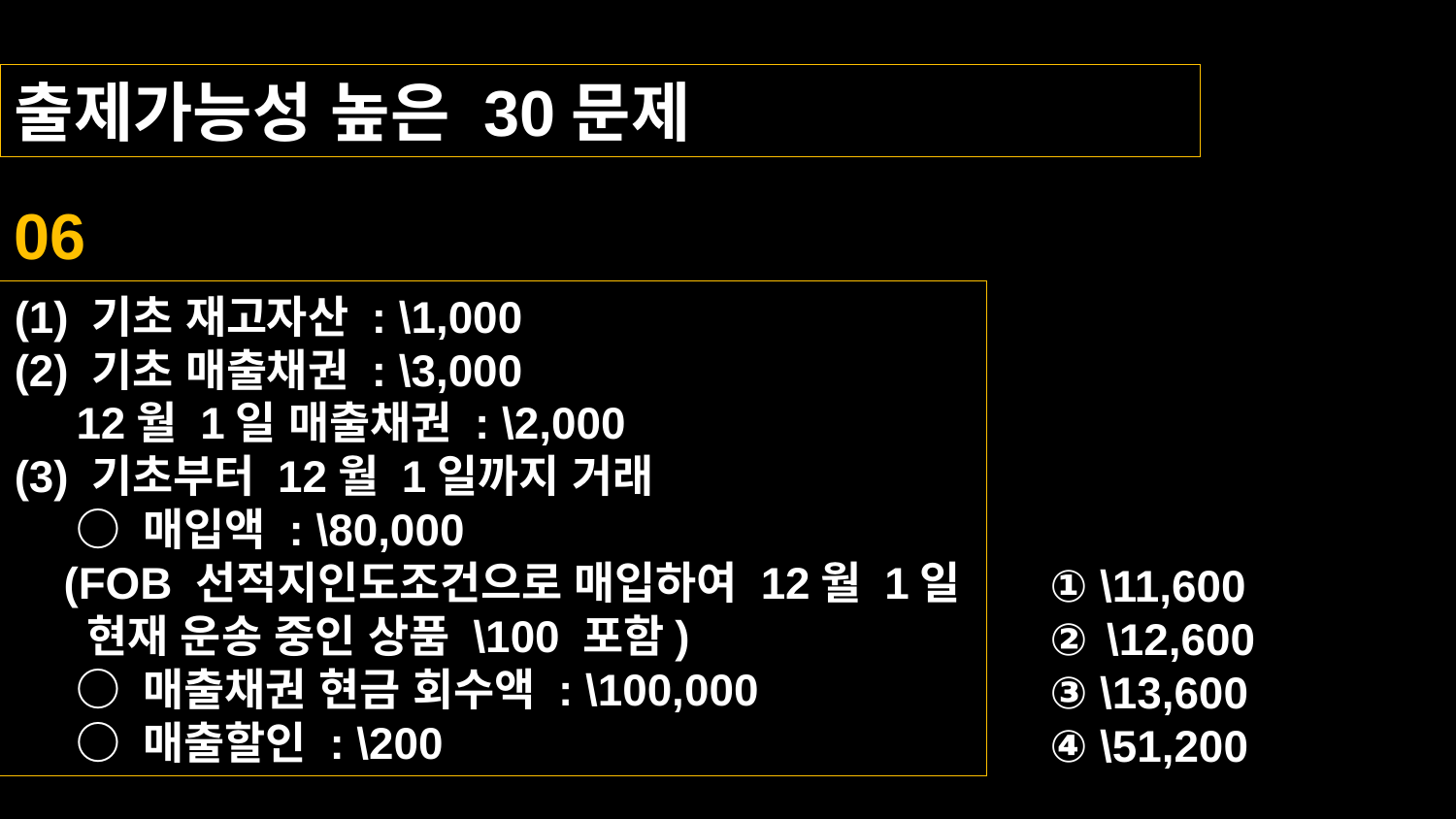

출제가능성 높은 30문제
06
(1) 기초 재고자산 : \1,000
(2) 기초 매출채권 : \3,000
     12월 1일 매출채권 : \2,000
(3) 기초부터 12월 1일까지 거래
     ○ 매입액 : \80,000
    (FOB 선적지인도조건으로 매입하여 12월 1일
     현재 운송 중인 상품 \100 포함)
     ○ 매출채권 현금 회수액 : \100,000
     ○ 매출할인 : \200
① \11,600
② \12,600
③ \13,600
④ \51,200